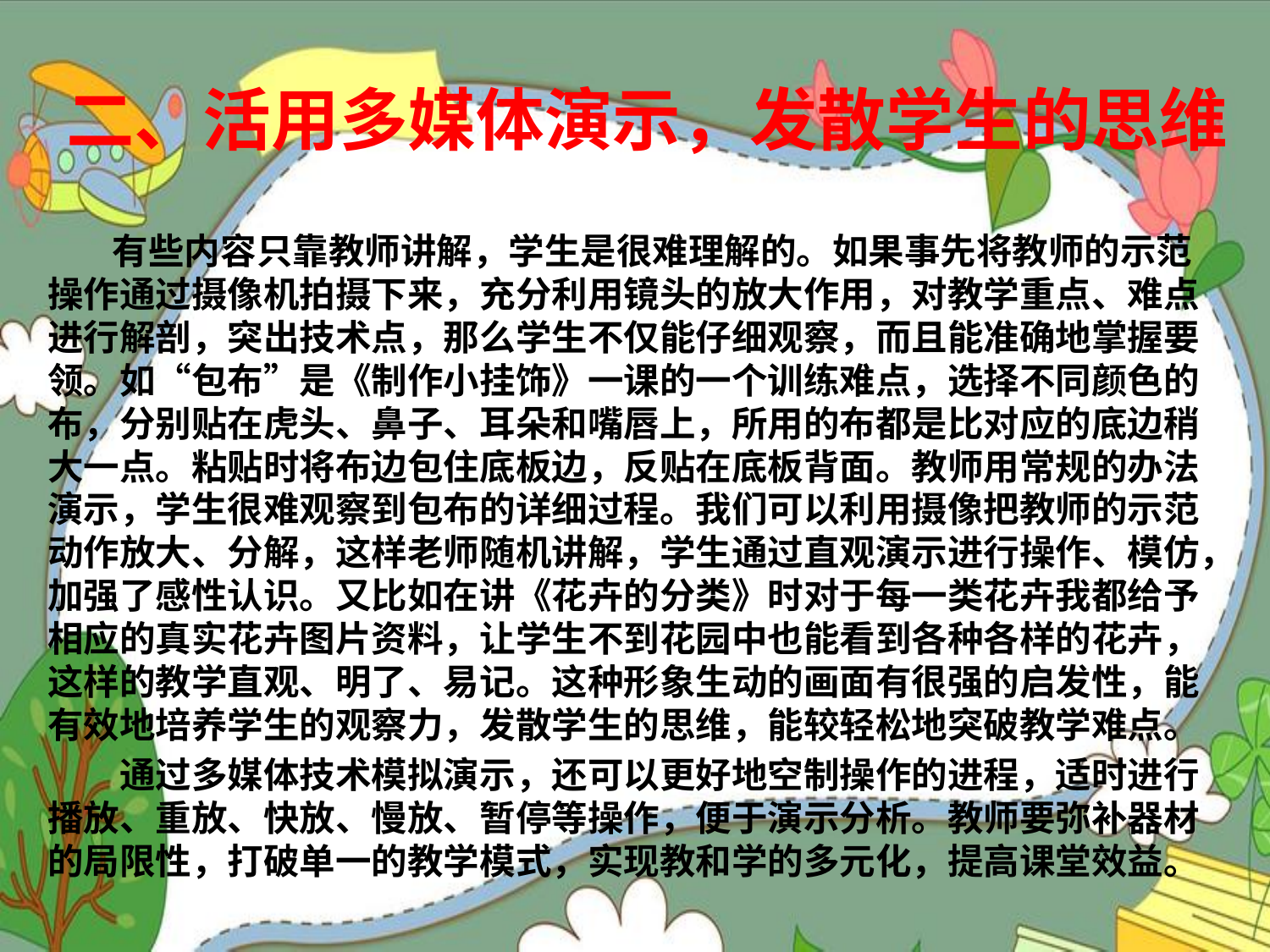

# 二、活用多媒体演示，发散学生的思维
　　有些内容只靠教师讲解，学生是很难理解的。如果事先将教师的示范操作通过摄像机拍摄下来，充分利用镜头的放大作用，对教学重点、难点进行解剖，突出技术点，那么学生不仅能仔细观察，而且能准确地掌握要领。如“包布”是《制作小挂饰》一课的一个训练难点，选择不同颜色的布，分别贴在虎头、鼻子、耳朵和嘴唇上，所用的布都是比对应的底边稍大一点。粘贴时将布边包住底板边，反贴在底板背面。教师用常规的办法演示，学生很难观察到包布的详细过程。我们可以利用摄像把教师的示范动作放大、分解，这样老师随机讲解，学生通过直观演示进行操作、模仿，加强了感性认识。又比如在讲《花卉的分类》时对于每一类花卉我都给予相应的真实花卉图片资料，让学生不到花园中也能看到各种各样的花卉，这样的教学直观、明了、易记。这种形象生动的画面有很强的启发性，能有效地培养学生的观察力，发散学生的思维，能较轻松地突破教学难点。
　　通过多媒体技术模拟演示，还可以更好地空制操作的进程，适时进行播放、重放、快放、慢放、暂停等操作，便于演示分析。教师要弥补器材的局限性，打破单一的教学模式，实现教和学的多元化，提高课堂效益。